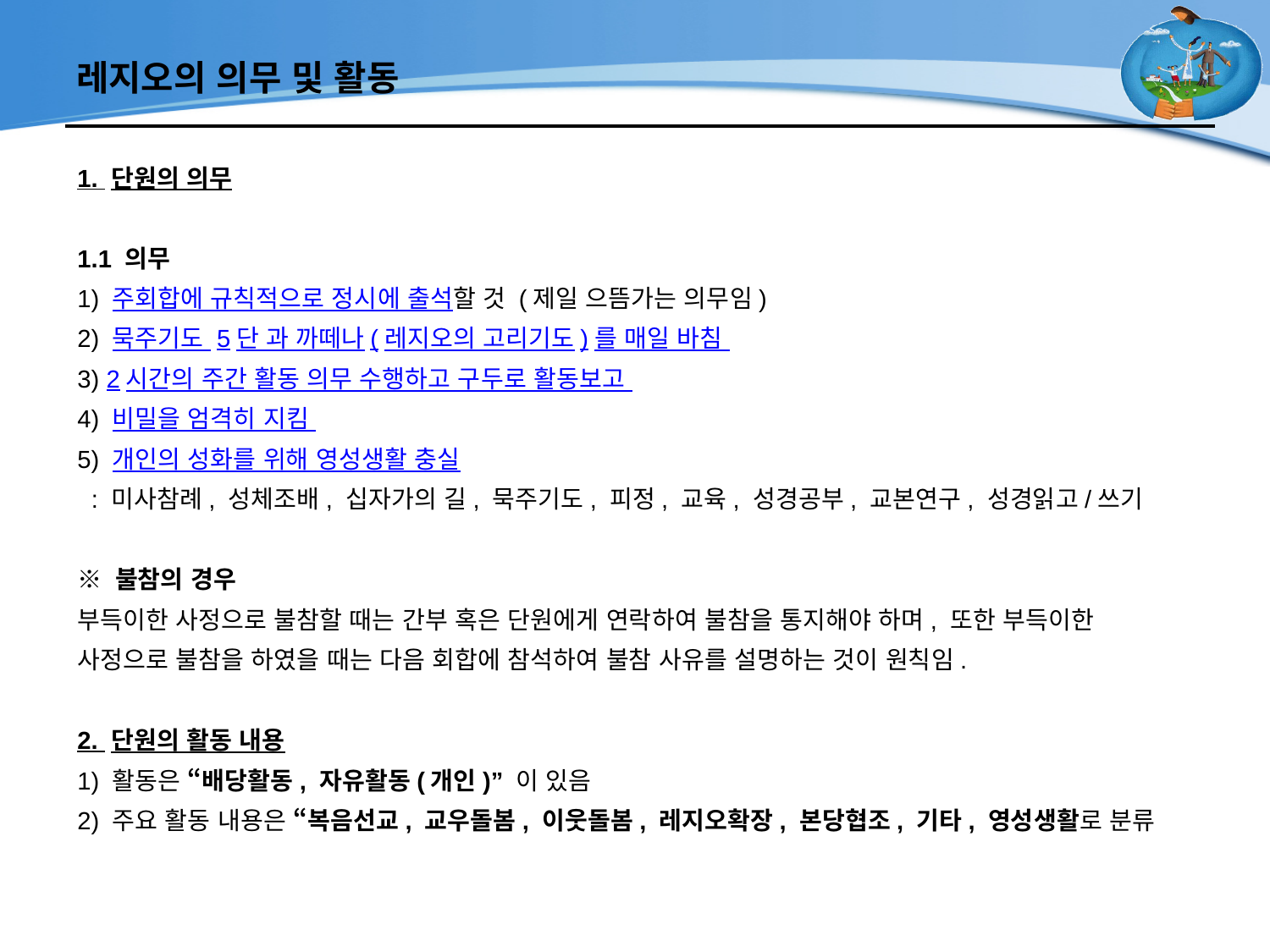

# 레지오의 의무 및 활동
1. 단원의 의무

1.1 의무
1) 주회합에 규칙적으로 정시에 출석할 것 (제일 으뜸가는 의무임)
2) 묵주기도 5단 과 까떼나(레지오의 고리기도)를 매일 바침
3) 2시간의 주간 활동 의무 수행하고 구두로 활동보고
4) 비밀을 엄격히 지킴
5) 개인의 성화를 위해 영성생활 충실
  : 미사참례, 성체조배, 십자가의 길, 묵주기도, 피정, 교육, 성경공부, 교본연구, 성경읽고/쓰기

※ 불참의 경우
부득이한 사정으로 불참할 때는 간부 혹은 단원에게 연락하여 불참을 통지해야 하며, 또한 부득이한
사정으로 불참을 하였을 때는 다음 회합에 참석하여 불참 사유를 설명하는 것이 원칙임.

2. 단원의 활동 내용
1) 활동은 “배당활동, 자유활동(개인)” 이 있음
2) 주요 활동 내용은 “복음선교, 교우돌봄, 이웃돌봄, 레지오확장, 본당협조, 기타, 영성생활로 분류